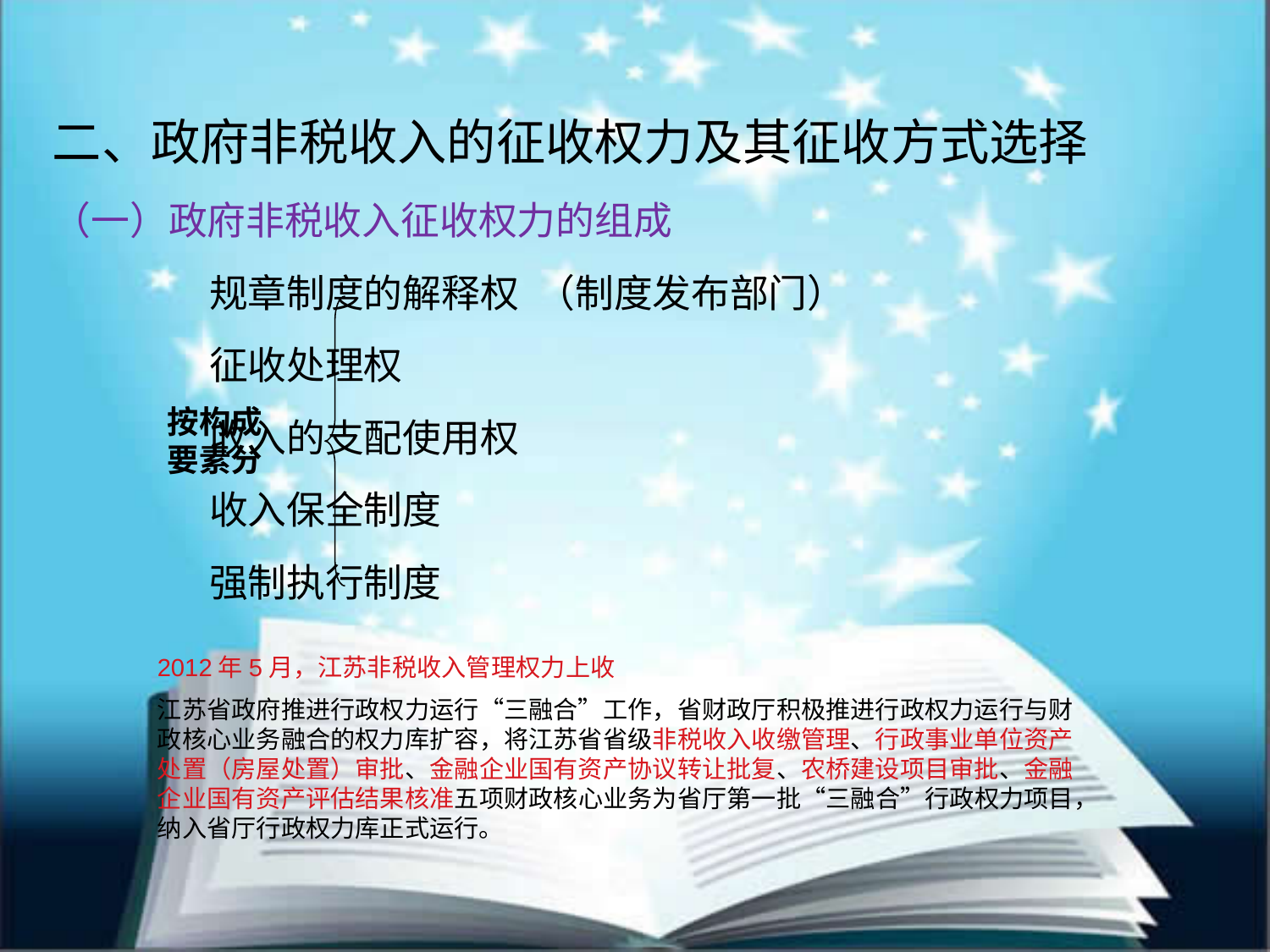

二、政府非税收入的征收权力及其征收方式选择
（一）政府非税收入征收权力的组成
                 规章制度的解释权  （制度发布部门）
                 征收处理权
                 收入的支配使用权
                 收入保全制度
                 强制执行制度

按构成要素分

2012年5月，江苏非税收入管理权力上收
江苏省政府推进行政权力运行“三融合”工作，省财政厅积极推进行政权力运行与财政核心业务融合的权力库扩容，将江苏省省级非税收入收缴管理、行政事业单位资产处置（房屋处置）审批、金融企业国有资产协议转让批复、农桥建设项目审批、金融企业国有资产评估结果核准五项财政核心业务为省厅第一批“三融合”行政权力项目，纳入省厅行政权力库正式运行。